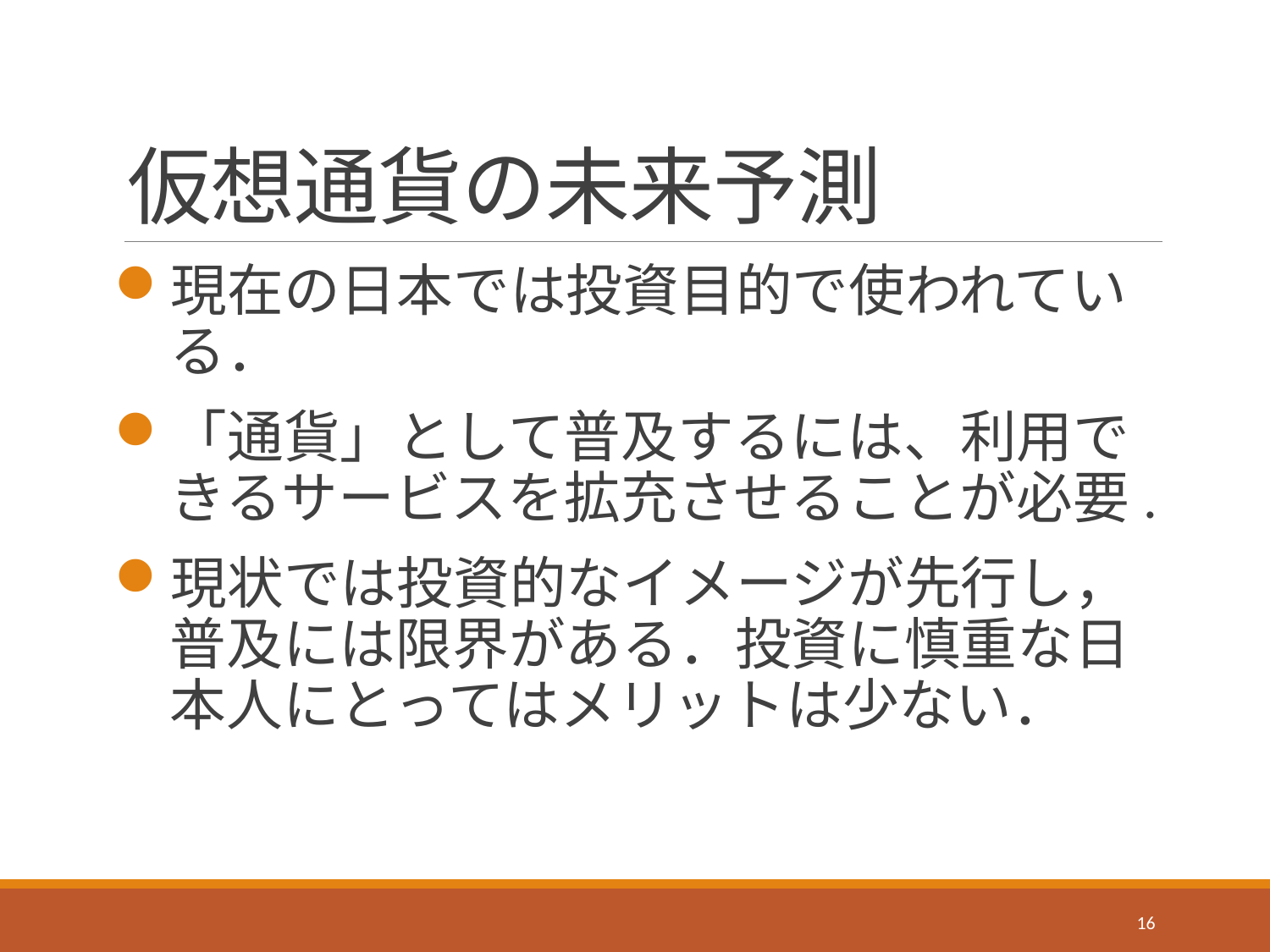

# 仮想通貨の未来予測
現在の日本では投資目的で使われている．
「通貨」として普及するには、利用できるサービスを拡充させることが必要.
現状では投資的なイメージが先行し，普及には限界がある．投資に慎重な日本人にとってはメリットは少ない．
16